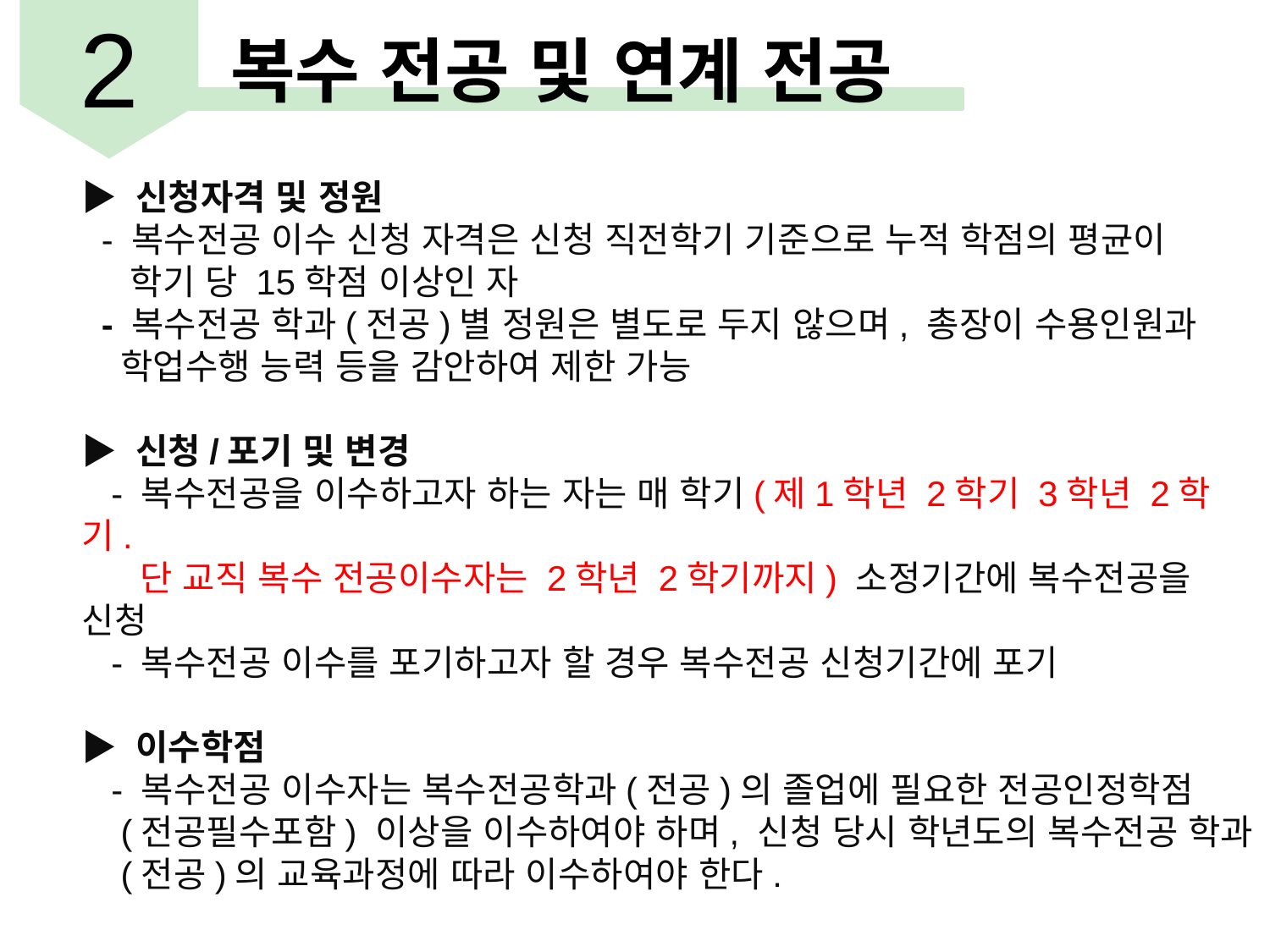

2
복수 전공 및 연계 전공

▶ 신청자격 및 정원
  - 복수전공 이수 신청 자격은 신청 직전학기 기준으로 누적 학점의 평균이
    학기 당 15학점 이상인 자
  - 복수전공 학과(전공)별 정원은 별도로 두지 않으며, 총장이 수용인원과
   학업수행 능력 등을 감안하여 제한 가능

▶ 신청/포기 및 변경
   - 복수전공을 이수하고자 하는 자는 매 학기(제1학년 2학기 3학년 2학기.
     단 교직 복수 전공이수자는 2학년 2학기까지) 소정기간에 복수전공을 신청
   - 복수전공 이수를 포기하고자 할 경우 복수전공 신청기간에 포기

▶ 이수학점
   - 복수전공 이수자는 복수전공학과(전공)의 졸업에 필요한 전공인정학점
    (전공필수포함) 이상을 이수하여야 하며, 신청 당시 학년도의 복수전공 학과
    (전공)의 교육과정에 따라 이수하여야 한다.